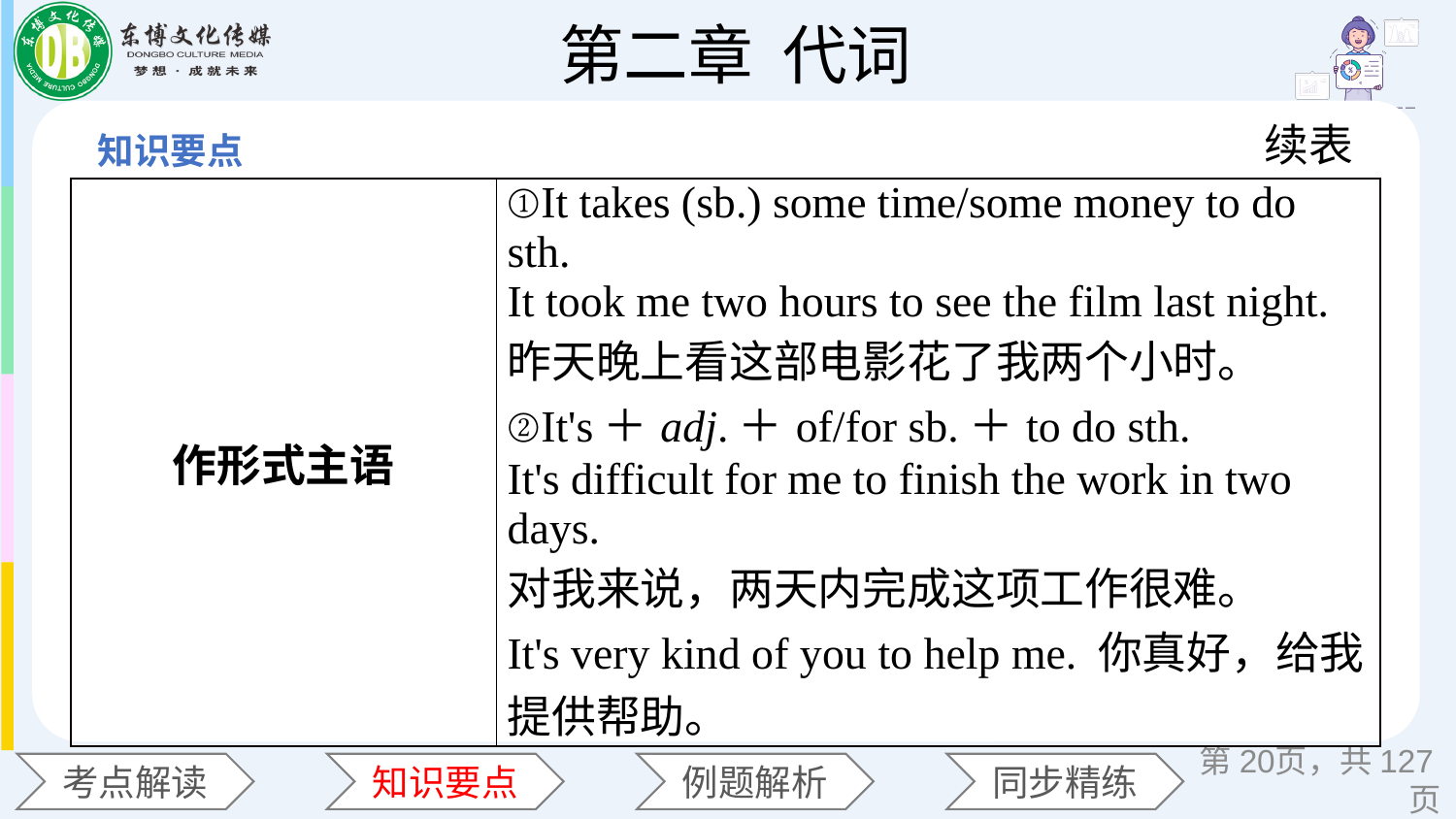

续表
| 作形式主语 | ①It takes (sb.) some time/some money to do sth. It took me two hours to see the film last night. 昨天晚上看这部电影花了我两个小时。 ②It's＋adj.＋of/for sb.＋to do sth. It's difficult for me to finish the work in two days. 对我来说，两天内完成这项工作很难。 It's very kind of you to help me. 你真好，给我提供帮助。 |
| --- | --- |

第20页，共127页